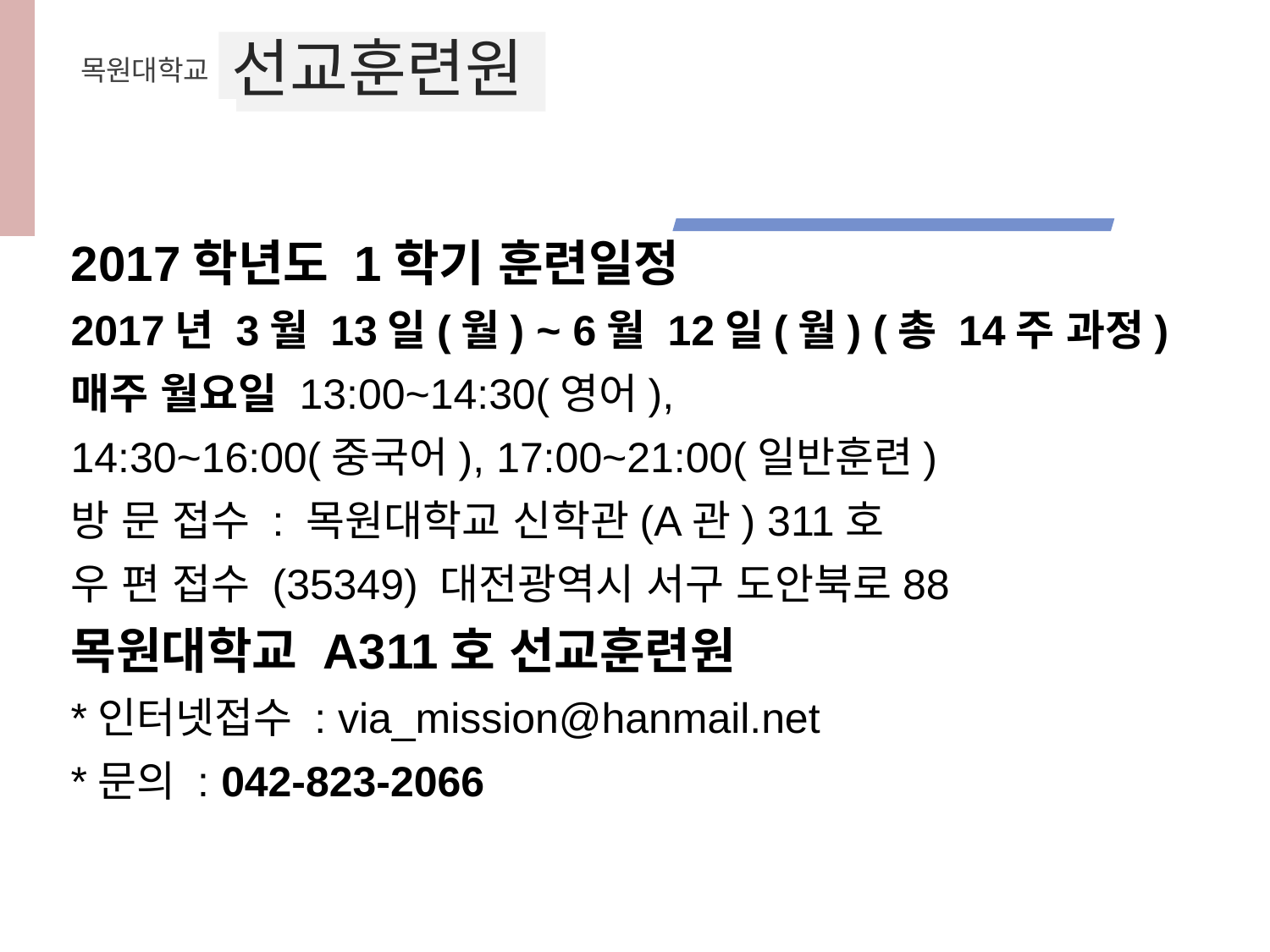

선교훈련원
목원대학교

2017학년도 1학기 훈련일정
2017년 3월 13일(월) ~ 6월 12일(월) (총 14주 과정)
매주 월요일 13:00~14:30(영어),
14:30~16:00(중국어), 17:00~21:00(일반훈련)
방 문 접수 : 목원대학교 신학관(A관) 311호
우 편 접수 (35349) 대전광역시 서구 도안북로88
목원대학교 A311호 선교훈련원
*인터넷접수 : via_mission@hanmail.net
*문의 : 042-823-2066